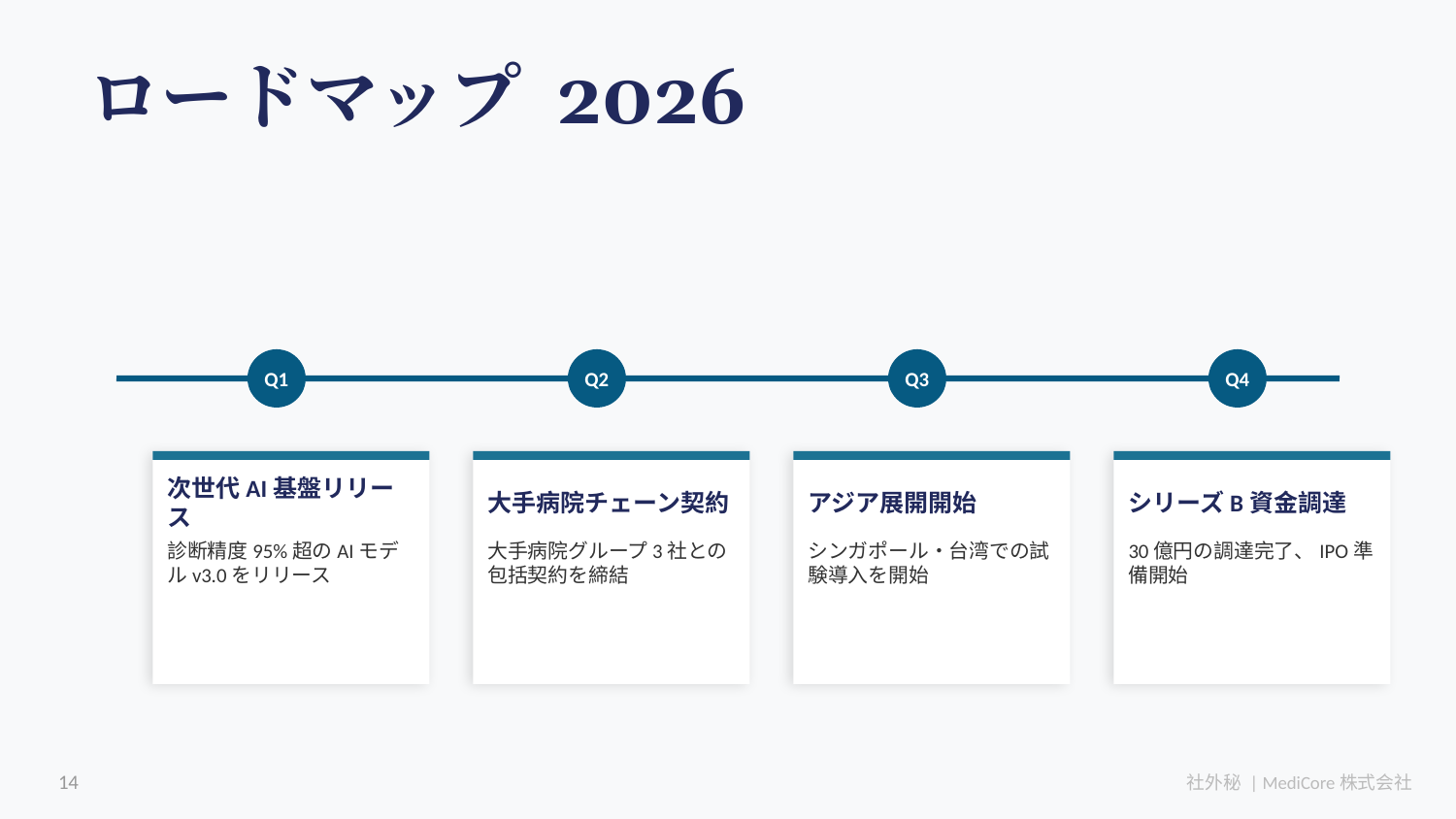

ロードマップ 2026

Q1

Q2

Q3

Q4

次世代AI基盤リリース
大手病院チェーン契約
アジア展開開始
シリーズB資金調達
診断精度95%超のAIモデルv3.0をリリース
大手病院グループ3社との包括契約を締結
シンガポール・台湾での試験導入を開始
30億円の調達完了、IPO準備開始
14
社外秘 | MediCore株式会社